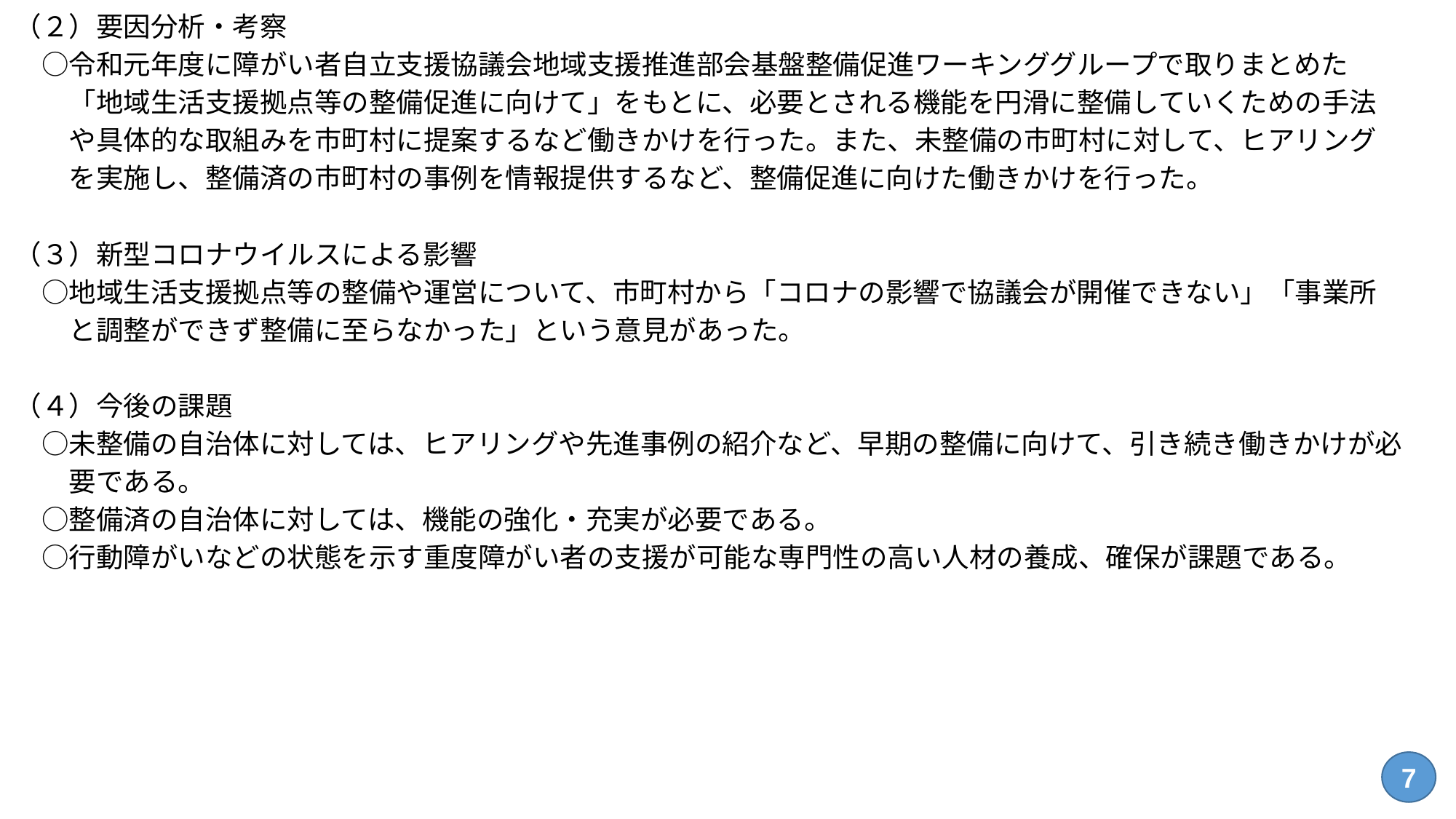

（２）要因分析・考察
　○令和元年度に障がい者自立支援協議会地域支援推進部会基盤整備促進ワーキンググループで取りまとめた
　　「地域生活支援拠点等の整備促進に向けて」をもとに、必要とされる機能を円滑に整備していくための手法
　　や具体的な取組みを市町村に提案するなど働きかけを行った。また、未整備の市町村に対して、ヒアリング
　　を実施し、整備済の市町村の事例を情報提供するなど、整備促進に向けた働きかけを行った。

（３）新型コロナウイルスによる影響
　○地域生活支援拠点等の整備や運営について、市町村から「コロナの影響で協議会が開催できない」「事業所
　　と調整ができず整備に至らなかった」という意見があった。

（４）今後の課題
　○未整備の自治体に対しては、ヒアリングや先進事例の紹介など、早期の整備に向けて、引き続き働きかけが必
　　要である。
　○整備済の自治体に対しては、機能の強化・充実が必要である。
　○行動障がいなどの状態を示す重度障がい者の支援が可能な専門性の高い人材の養成、確保が課題である。
7